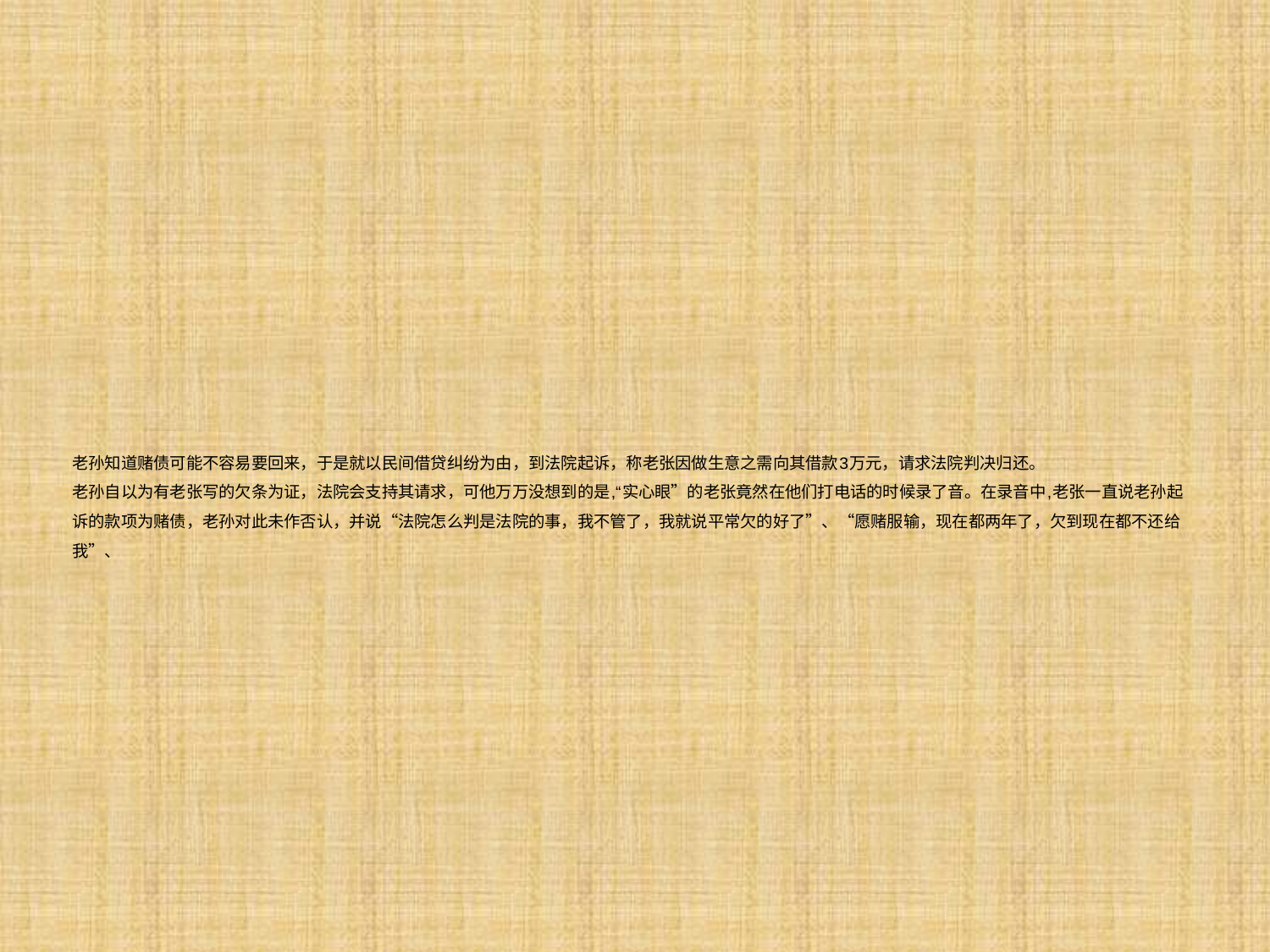

# 老孙知道赌债可能不容易要回来，于是就以民间借贷纠纷为由，到法院起诉，称老张因做生意之需向其借款3万元，请求法院判决归还。 老孙自以为有老张写的欠条为证，法院会支持其请求，可他万万没想到的是,“实心眼”的老张竟然在他们打电话的时候录了音。在录音中,老张一直说老孙起诉的款项为赌债，老孙对此未作否认，并说“法院怎么判是法院的事，我不管了，我就说平常欠的好了”、“愿赌服输，现在都两年了，欠到现在都不还给我”、